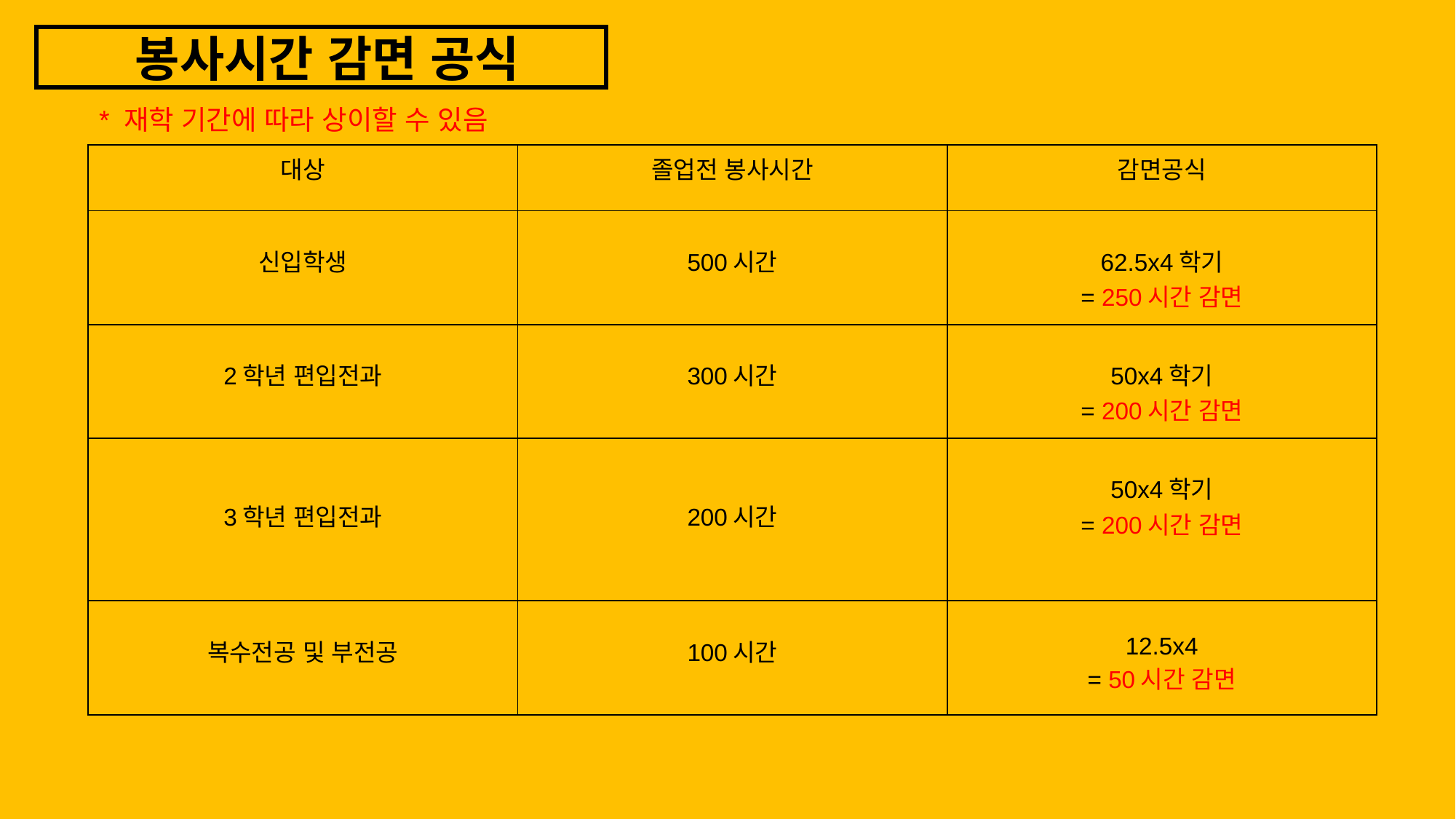

봉사시간 감면 공식
* 재학 기간에 따라 상이할 수 있음
| 대상 | 졸업전 봉사시간 | 감면공식 |
| --- | --- | --- |
| 신입학생 | 500시간 | 62.5x4학기 = 250시간 감면 |
| 2학년 편입전과 | 300시간 | 50x4학기 = 200시간 감면 |
| 3학년 편입전과 | 200시간 | 50x4학기 = 200시간 감면 |
| 복수전공 및 부전공 | 100시간 | 12.5x4 = 50시간 감면 |